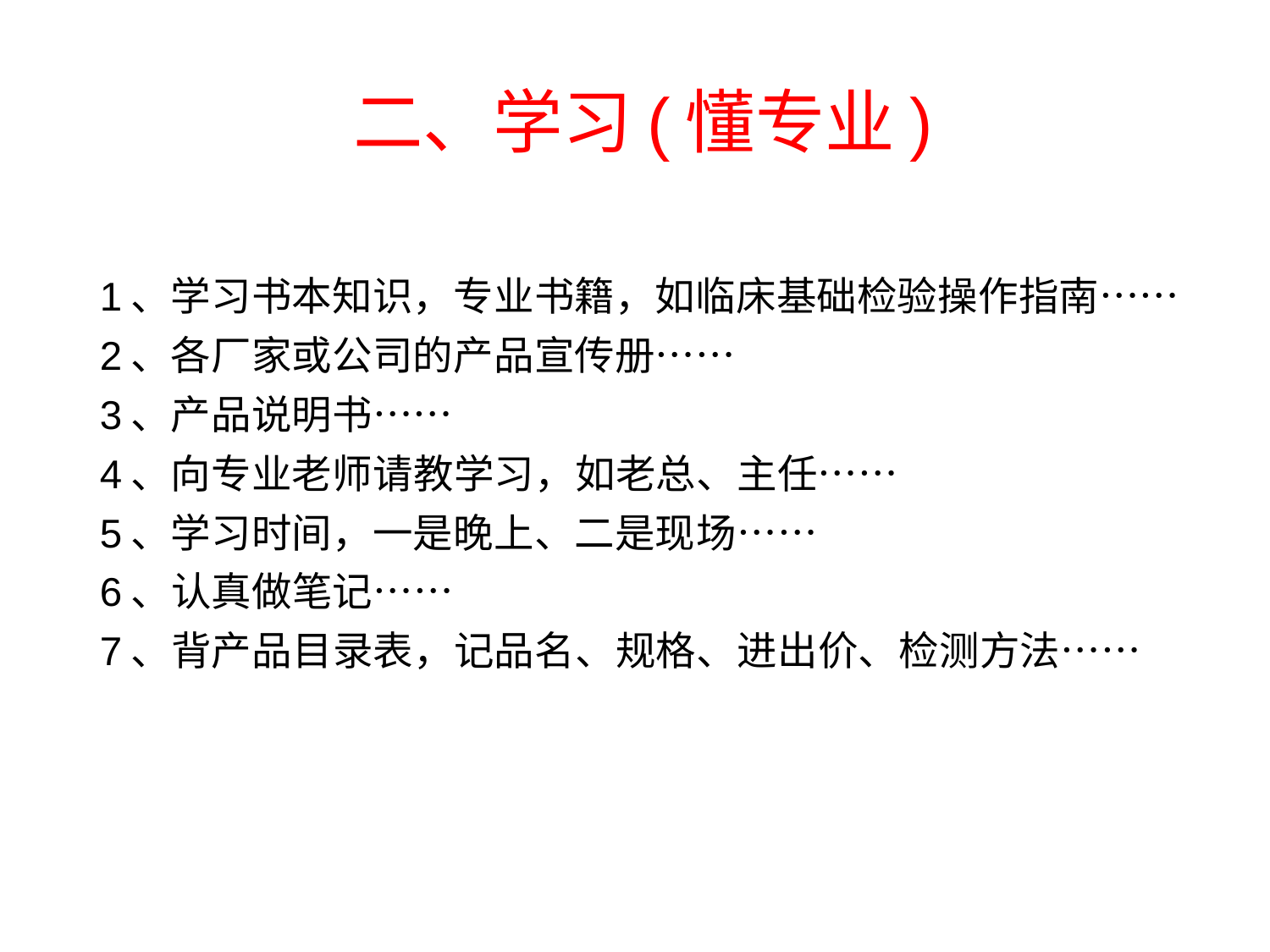

二、学习(懂专业)

1、学习书本知识，专业书籍，如临床基础检验操作指南……
2、各厂家或公司的产品宣传册……
3、产品说明书……
4、向专业老师请教学习，如老总、主任……
5、学习时间，一是晚上、二是现场……
6、认真做笔记……
7、背产品目录表，记品名、规格、进出价、检测方法……